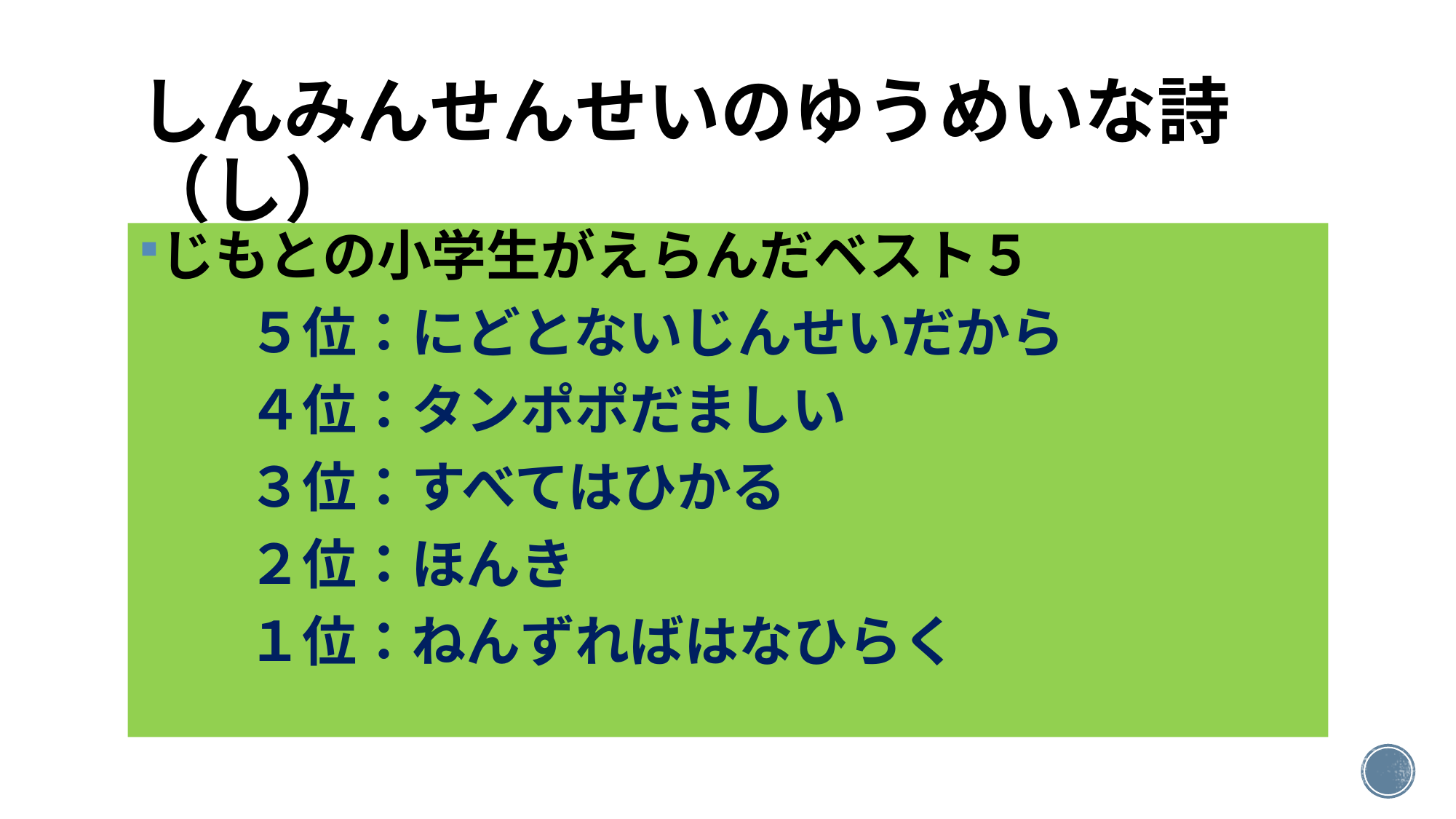

# しんみんせんせいのゆうめいな詩（し）
じもとの小学生がえらんだベスト５
　　５位：にどとないじんせいだから
　　４位：タンポポだましい
　　３位：すべてはひかる
　　２位：ほんき
　　１位：ねんずればはなひらく